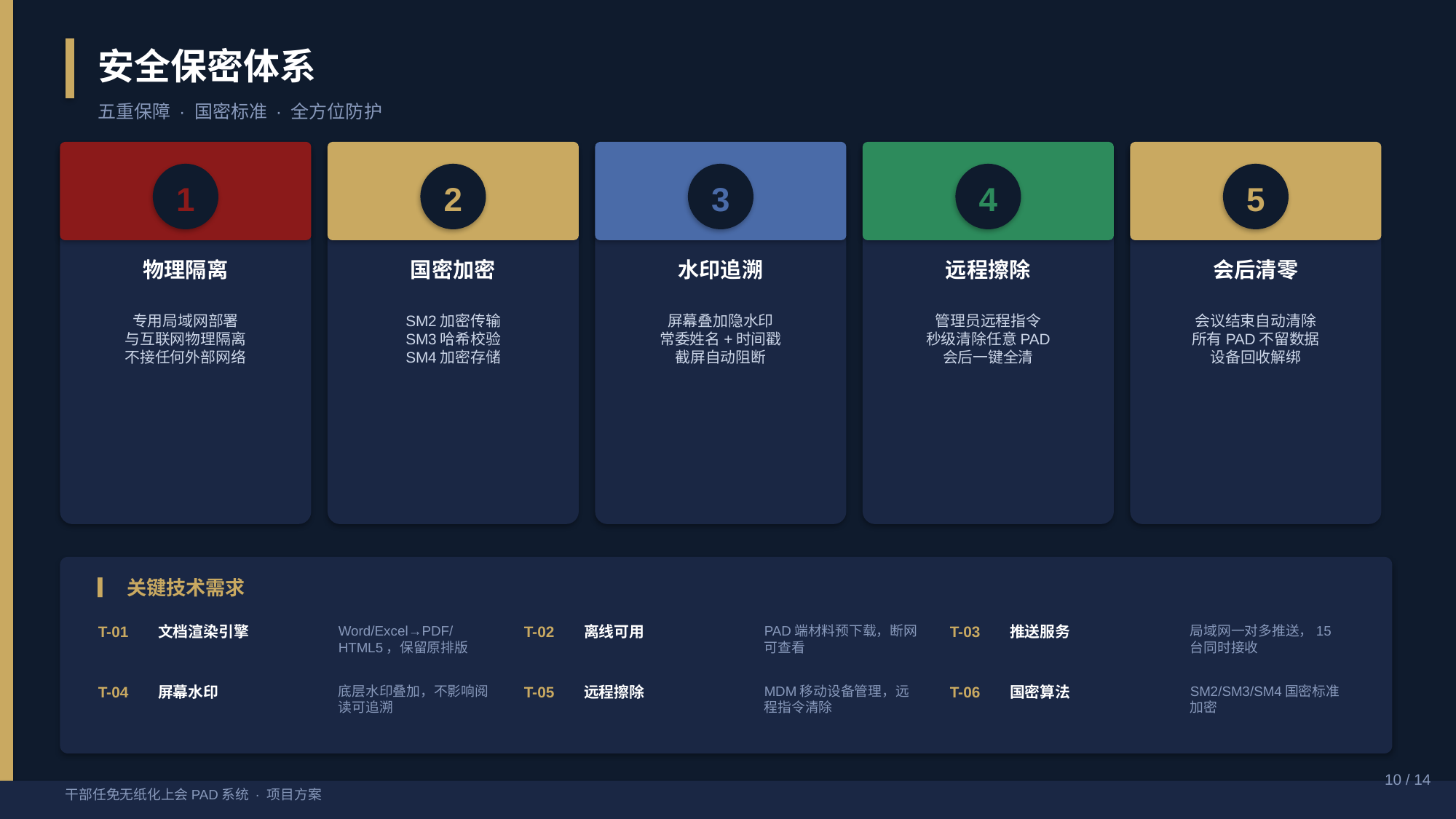

安全保密体系
五重保障 · 国密标准 · 全方位防护

1
2
3
4
5
物理隔离
国密加密
水印追溯
远程擦除
会后清零
专用局域网部署
与互联网物理隔离
不接任何外部网络
SM2加密传输
SM3哈希校验
SM4加密存储
屏幕叠加隐水印
常委姓名+时间戳
截屏自动阻断
管理员远程指令
秒级清除任意PAD
会后一键全清
会议结束自动清除
所有PAD不留数据
设备回收解绑

▎ 关键技术需求
T-01
文档渲染引擎
Word/Excel→PDF/HTML5，保留原排版
T-02
离线可用
PAD端材料预下载，断网可查看
T-03
推送服务
局域网一对多推送，15台同时接收
T-04
屏幕水印
底层水印叠加，不影响阅读可追溯
T-05
远程擦除
MDM移动设备管理，远程指令清除
T-06
国密算法
SM2/SM3/SM4国密标准加密
10 / 14

干部任免无纸化上会PAD系统 · 项目方案